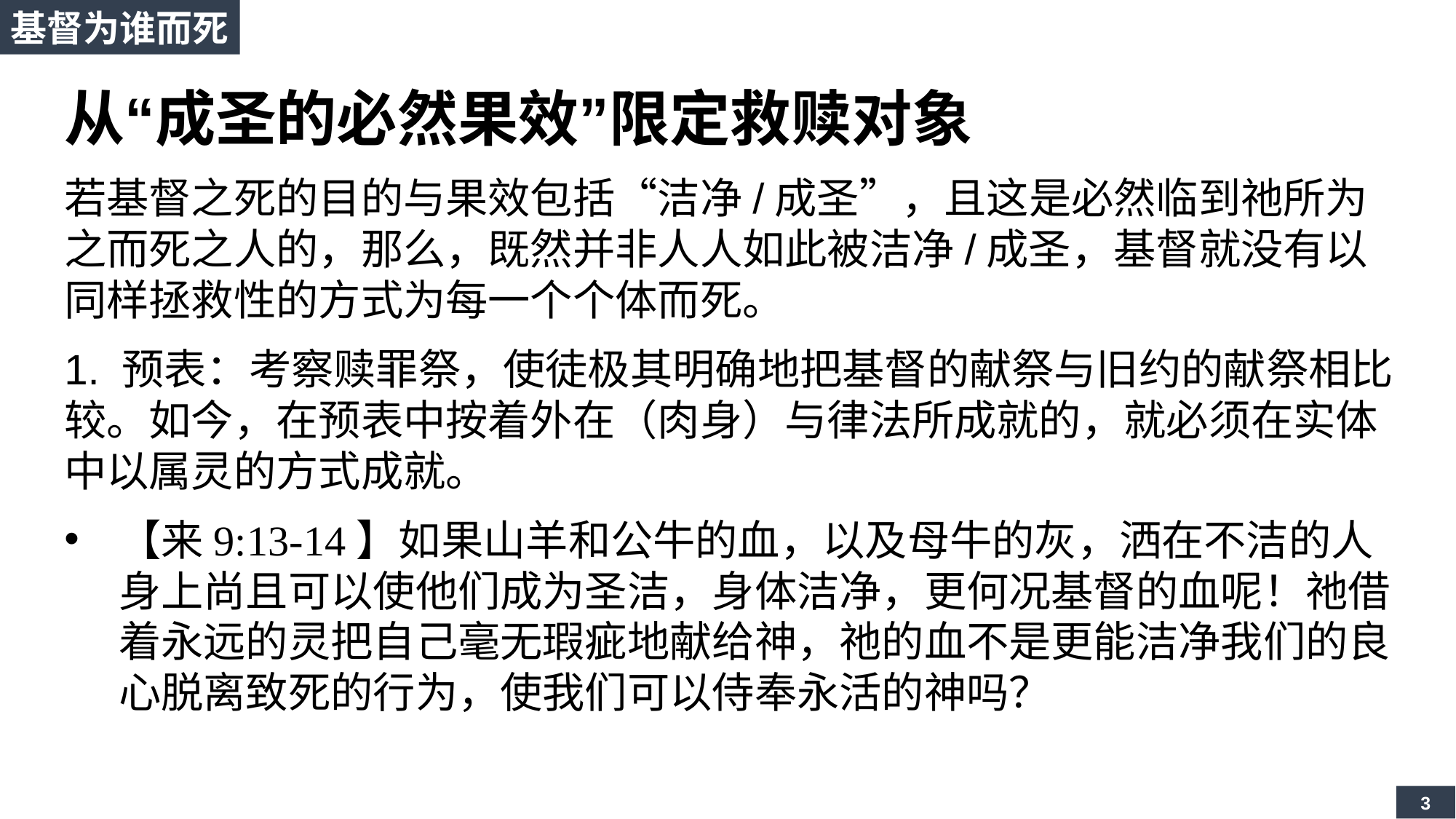

基督为谁而死
从“成圣的必然果效”限定救赎对象
若基督之死的目的与果效包括“洁净/成圣”，且这是必然临到祂所为之而死之人的，那么，既然并非人人如此被洁净/成圣，基督就没有以同样拯救性的方式为每一个个体而死。
1. 预表：考察赎罪祭，使徒极其明确地把基督的献祭与旧约的献祭相比较。如今，在预表中按着外在（肉身）与律法所成就的，就必须在实体中以属灵的方式成就。
【来9:13-14】如果山羊和公牛的血，以及母牛的灰，洒在不洁的人身上尚且可以使他们成为圣洁，身体洁净，更何况基督的血呢！祂借着永远的灵把自己毫无瑕疵地献给神，祂的血不是更能洁净我们的良心脱离致死的行为，使我们可以侍奉永活的神吗？
3